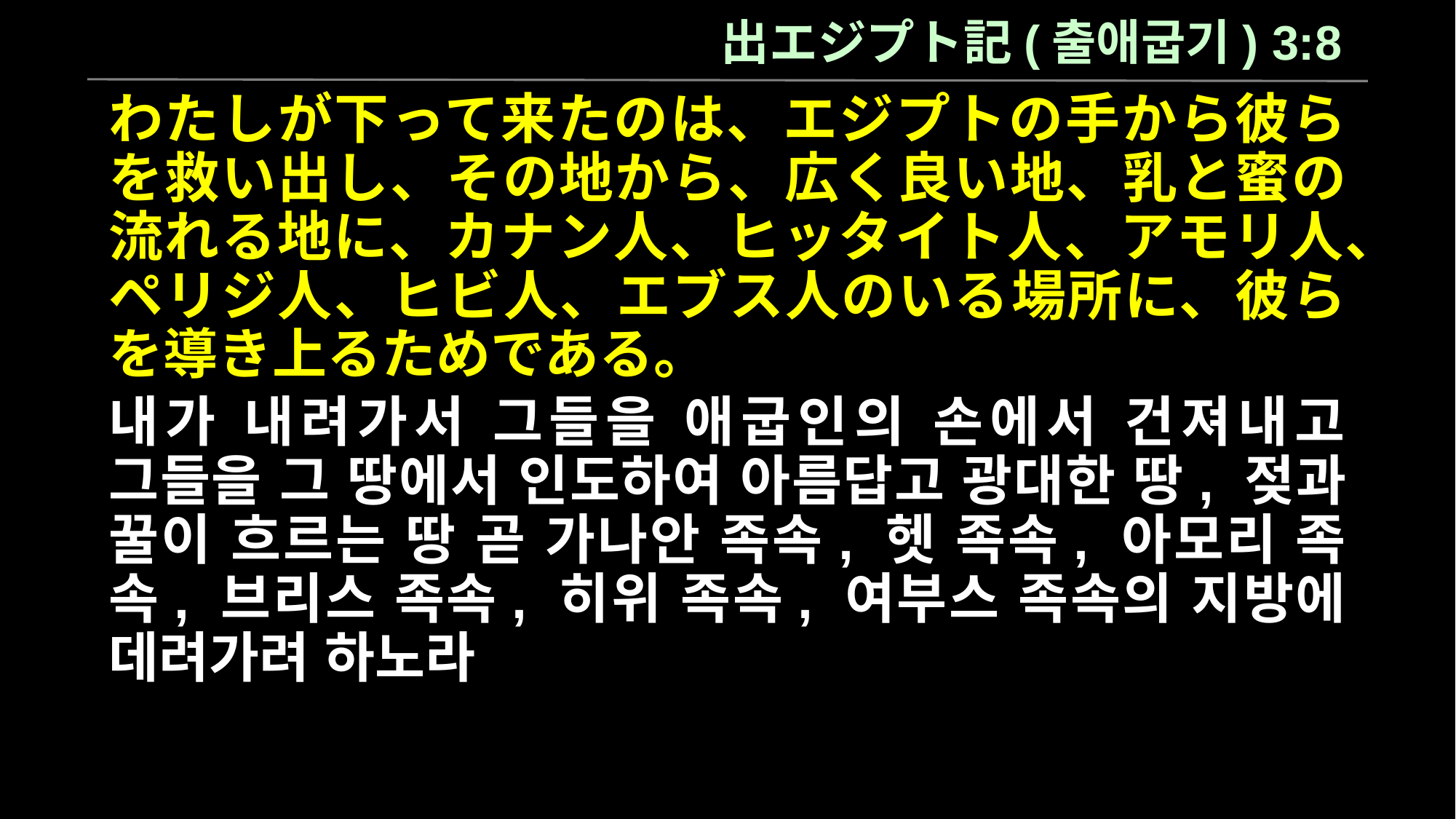

出エジプト記(출애굽기) 3:8

わたしが下って来たのは、エジプトの手から彼らを救い出し、その地から、広く良い地、乳と蜜の流れる地に、カナン人、ヒッタイト人、アモリ人、ペリジ人、ヒビ人、エブス人のいる場所に、彼らを導き上るためである。
내가 내려가서 그들을 애굽인의 손에서 건져내고 그들을 그 땅에서 인도하여 아름답고 광대한 땅, 젖과 꿀이 흐르는 땅 곧 가나안 족속, 헷 족속, 아모리 족속, 브리스 족속, 히위 족속, 여부스 족속의 지방에 데려가려 하노라